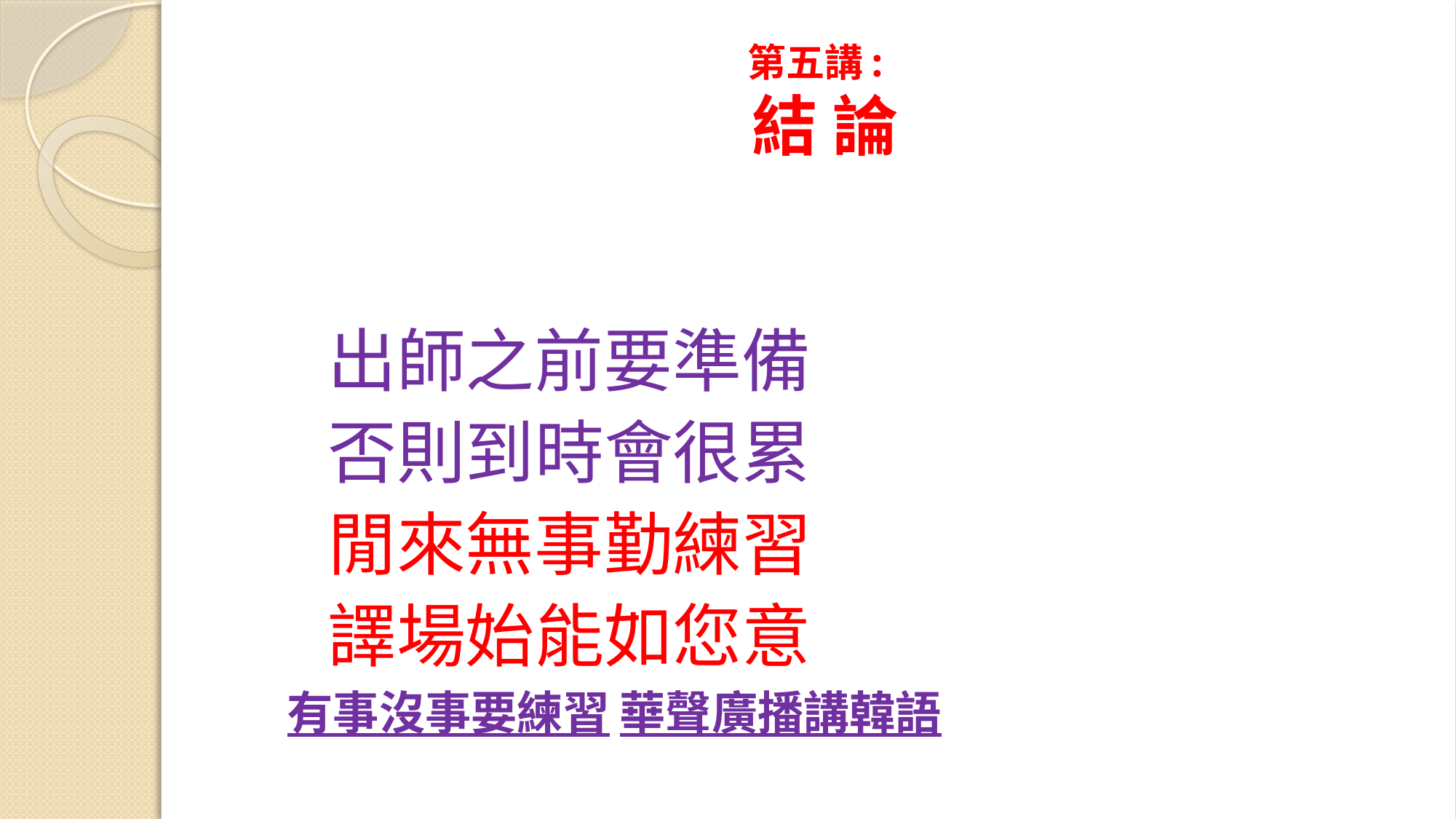

# 第五講: 結 論

           出師之前要準備
           否則到時會很累
           閒來無事勤練習
           譯場始能如您意
               有事沒事要練習 華聲廣播講韓語